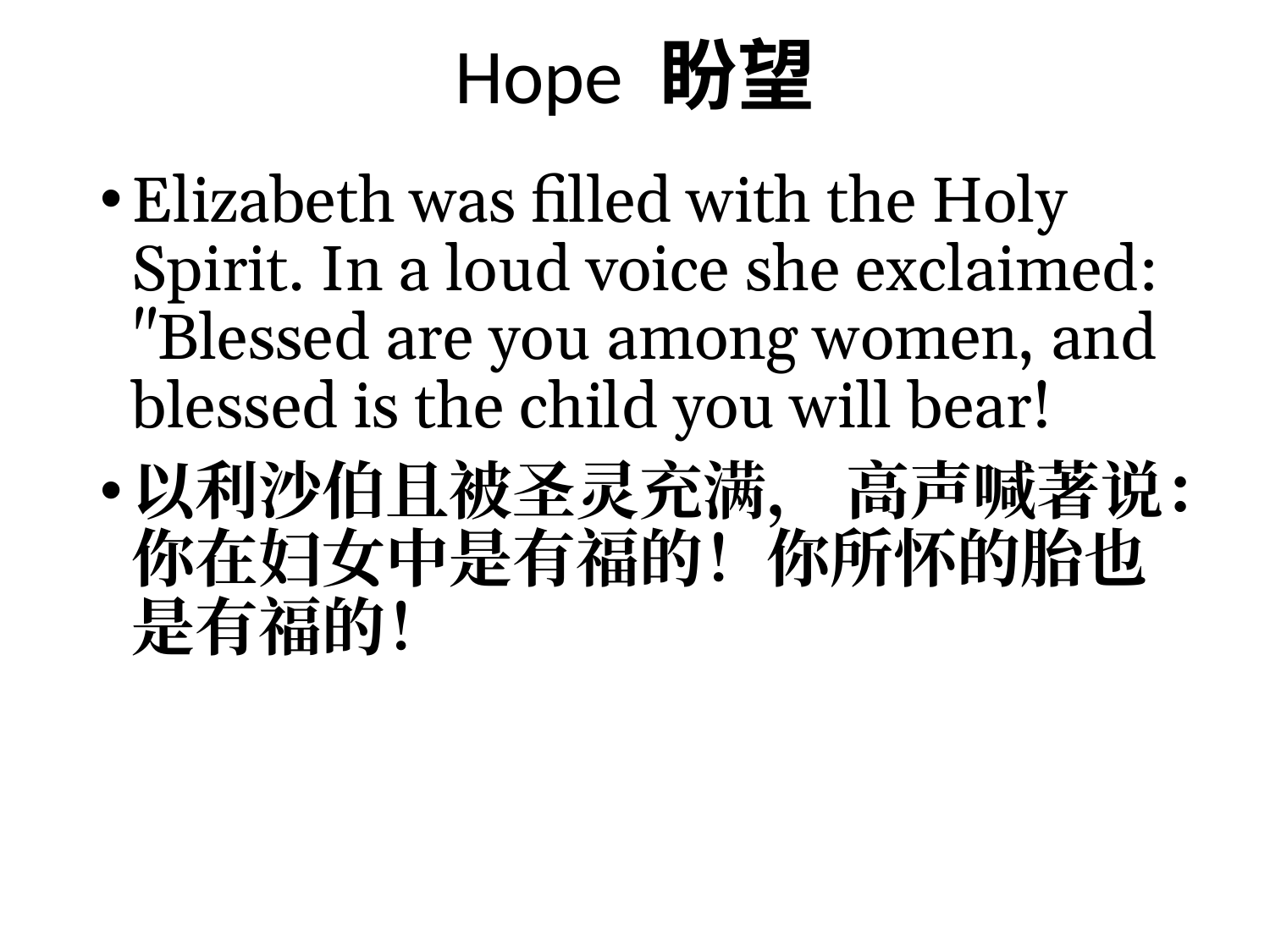

# Hope 盼望
Elizabeth was filled with the Holy Spirit. In a loud voice she exclaimed: "Blessed are you among women, and blessed is the child you will bear!
以利沙伯且被圣灵充满， 高声喊著说：你在妇女中是有福的！你所怀的胎也是有福的！